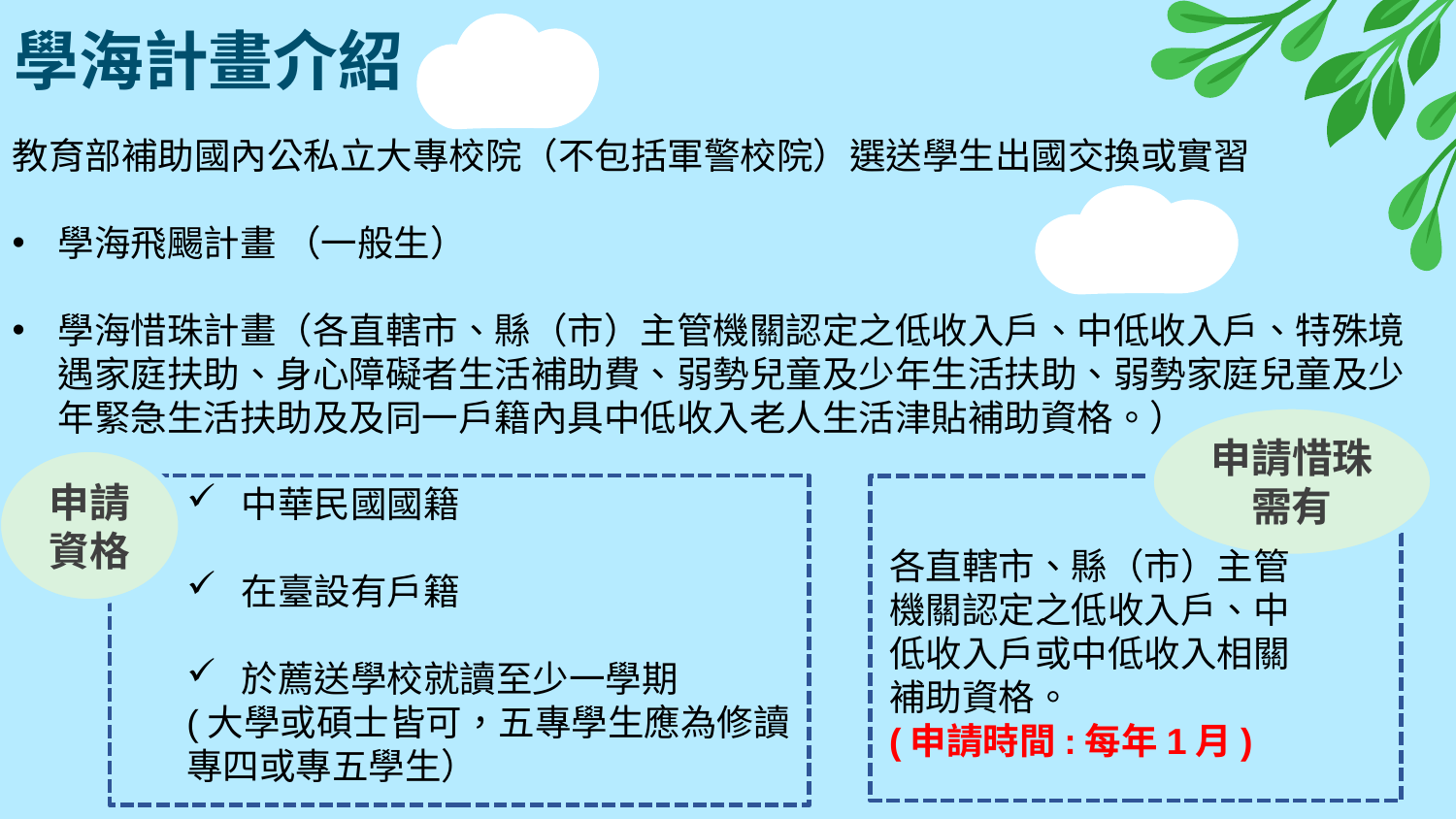

學海計畫介紹

教育部補助國內公私立大專校院（不包括軍警校院）選送學生出國交換或實習

學海飛颺計畫 （一般生）

學海惜珠計畫（各直轄市、縣（市）主管機關認定之低收入戶、中低收入戶、特殊境遇家庭扶助、身心障礙者生活補助費、弱勢兒童及少年生活扶助、弱勢家庭兒童及少年緊急生活扶助及及同一戶籍內具中低收入老人生活津貼補助資格。）

申請惜珠
需有

中華民國國籍

在臺設有戶籍

於薦送學校就讀至少一學期
(大學或碩士皆可，五專學生應為修讀專四或專五學生）

申請
資格
各直轄市、縣（市）主管機關認定之低收入戶、中低收入戶或中低收入相關補助資格。
(申請時間:每年1月)